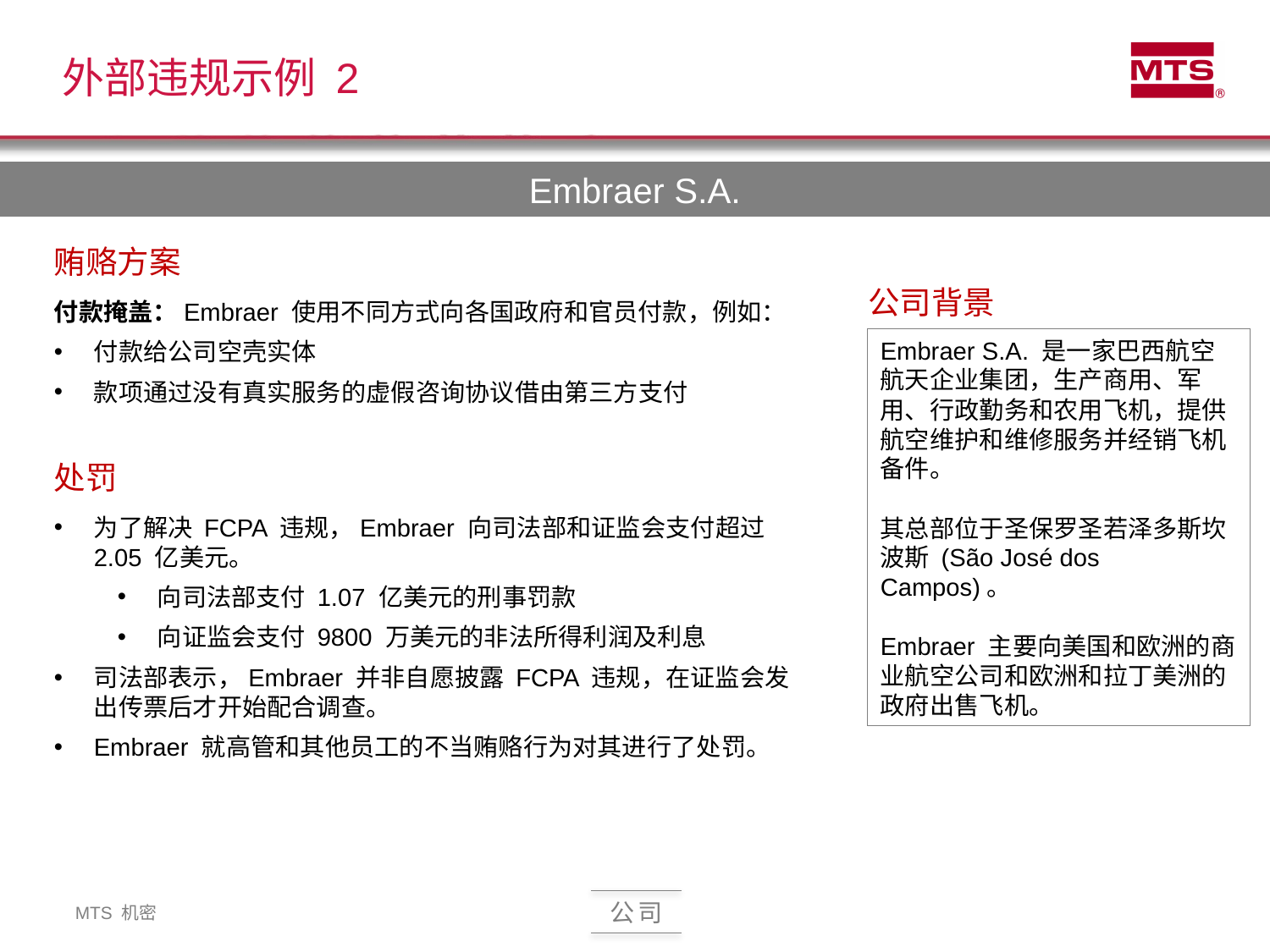

外部违规示例 2
Embraer S.A.
贿赂方案
付款掩盖：Embraer 使用不同方式向各国政府和官员付款，例如：
付款给公司空壳实体
款项通过没有真实服务的虚假咨询协议借由第三方支付

处罚
为了解决 FCPA 违规，Embraer 向司法部和证监会支付超过 2.05 亿美元。
向司法部支付 1.07 亿美元的刑事罚款
向证监会支付 9800 万美元的非法所得利润及利息
司法部表示，Embraer 并非自愿披露 FCPA 违规，在证监会发出传票后才开始配合调查。
Embraer 就高管和其他员工的不当贿赂行为对其进行了处罚。

公司背景
Embraer S.A. 是一家巴西航空航天企业集团，生产商用、军用、行政勤务和农用飞机，提供航空维护和维修服务并经销飞机备件。

其总部位于圣保罗圣若泽多斯坎波斯 (São José dos Campos)。

Embraer 主要向美国和欧洲的商业航空公司和欧洲和拉丁美洲的政府出售飞机。